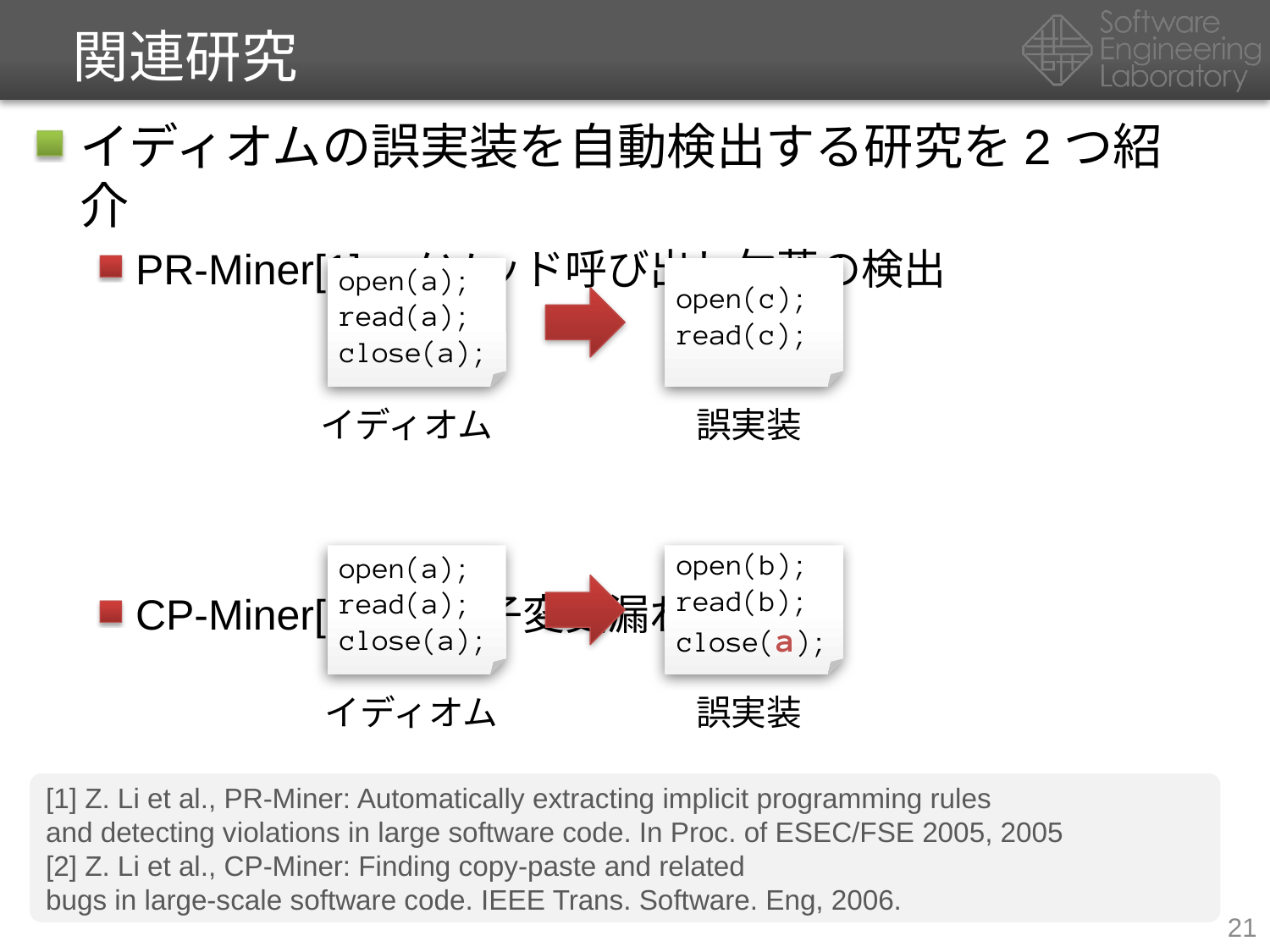

# 関連研究
イディオムの誤実装を自動検出する研究を2つ紹介
PR-Miner[1]: メソッド呼び出し欠落の検出

CP-Miner[2]: 識別子変更漏れの検出
open(a);
read(a);
close(a);
open(c);
read(c);

イディオム
誤実装
open(a);
read(a);
close(a);
open(b);
read(b);
close(a);

イディオム
誤実装
[1] Z. Li et al., PR-Miner: Automatically extracting implicit programming rules
and detecting violations in large software code. In Proc. of ESEC/FSE 2005, 2005
[2] Z. Li et al., CP-Miner: Finding copy-paste and related
bugs in large-scale software code. IEEE Trans. Software. Eng, 2006.
21